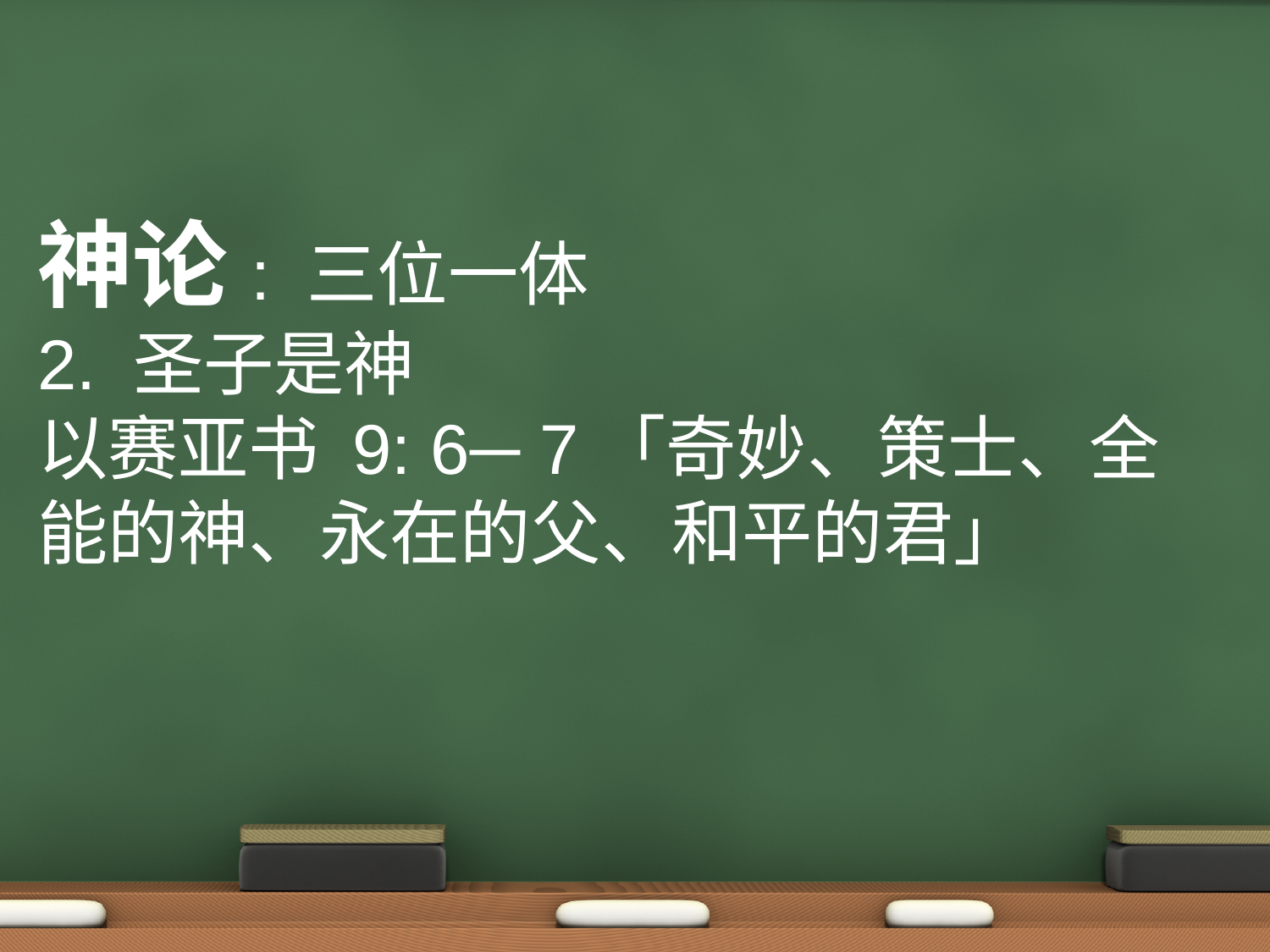

神论: 三位一体
2. 圣子是神
以赛亚书 9: 6─ 7「奇妙、策士、全能的神、永在的父、和平的君」